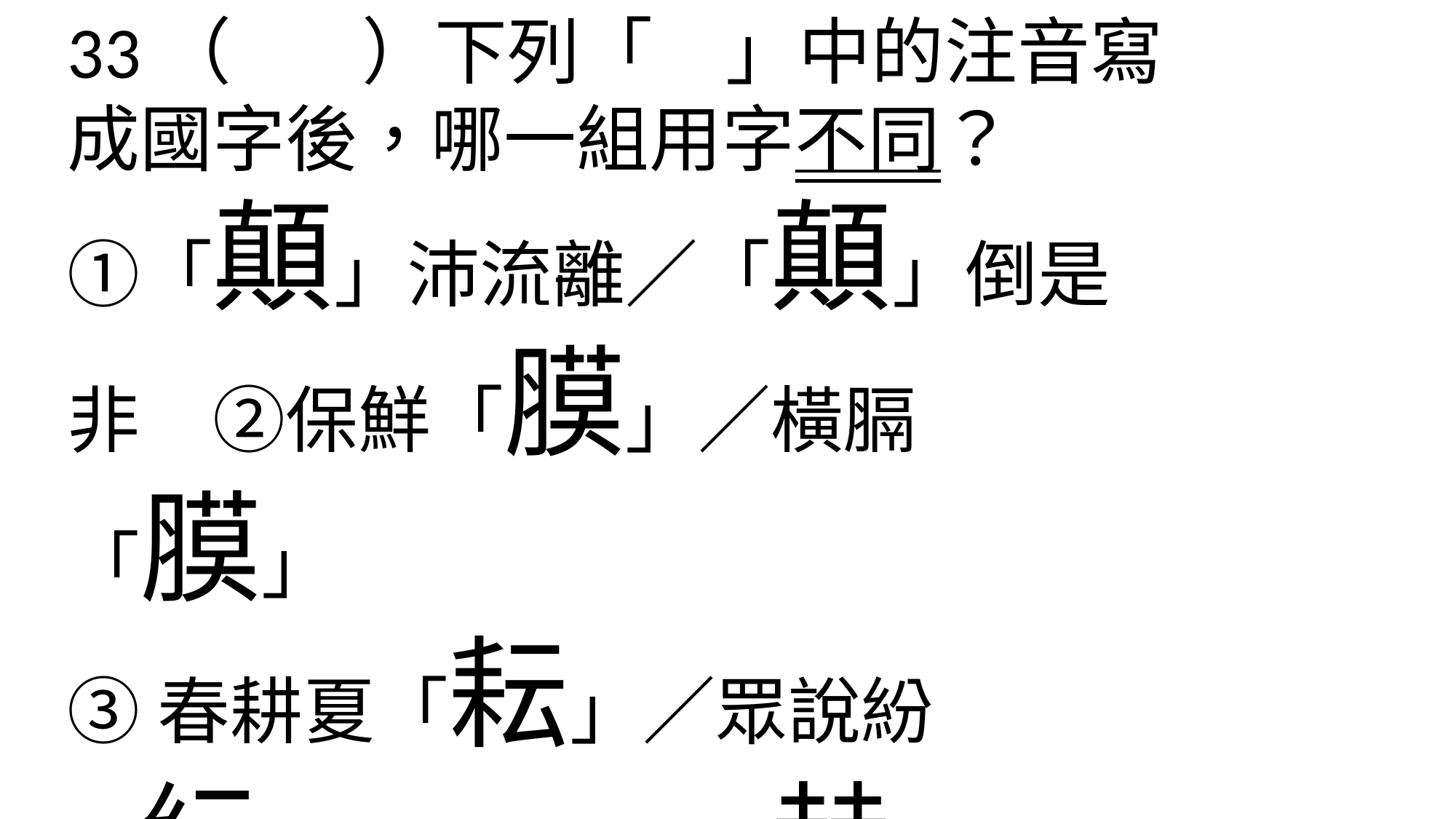

33（        ）下列「　」中的注音寫成國字後，哪一組用字不同？　
①「顛」沛流離／「顛」倒是非　②保鮮「膜」／橫膈「膜」
③春耕夏「耘」／眾說紛「紜」　④出身顯「赫」／「赫赫」有名